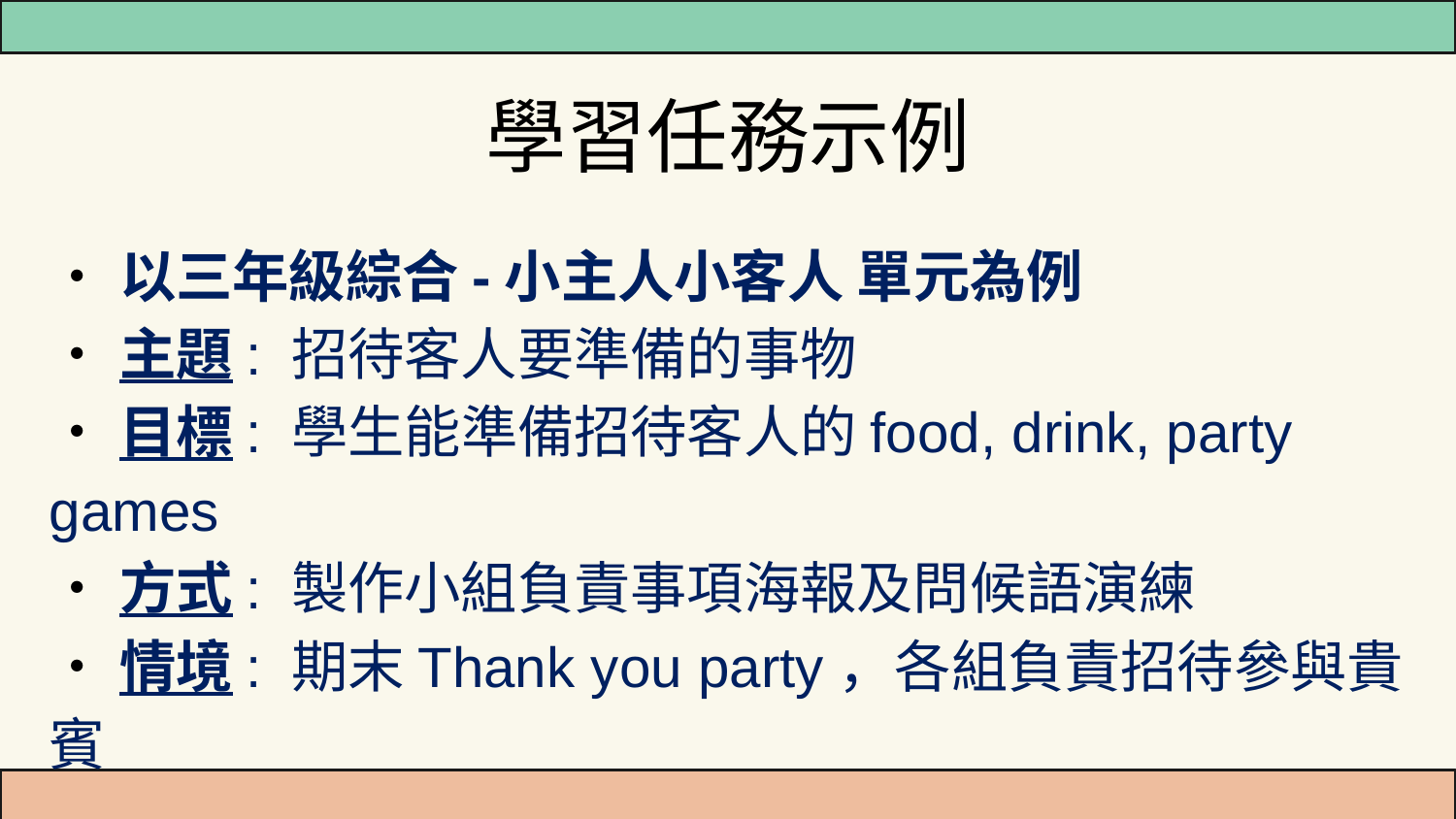

# 學習任務示例
•以三年級綜合-小主人小客人 單元為例
•主題: 招待客人要準備的事物
•目標: 學生能準備招待客人的food, drink, party games
•方式: 製作小組負責事項海報及問候語演練
•情境: 期末Thank you party，各組負責招待參與貴賓